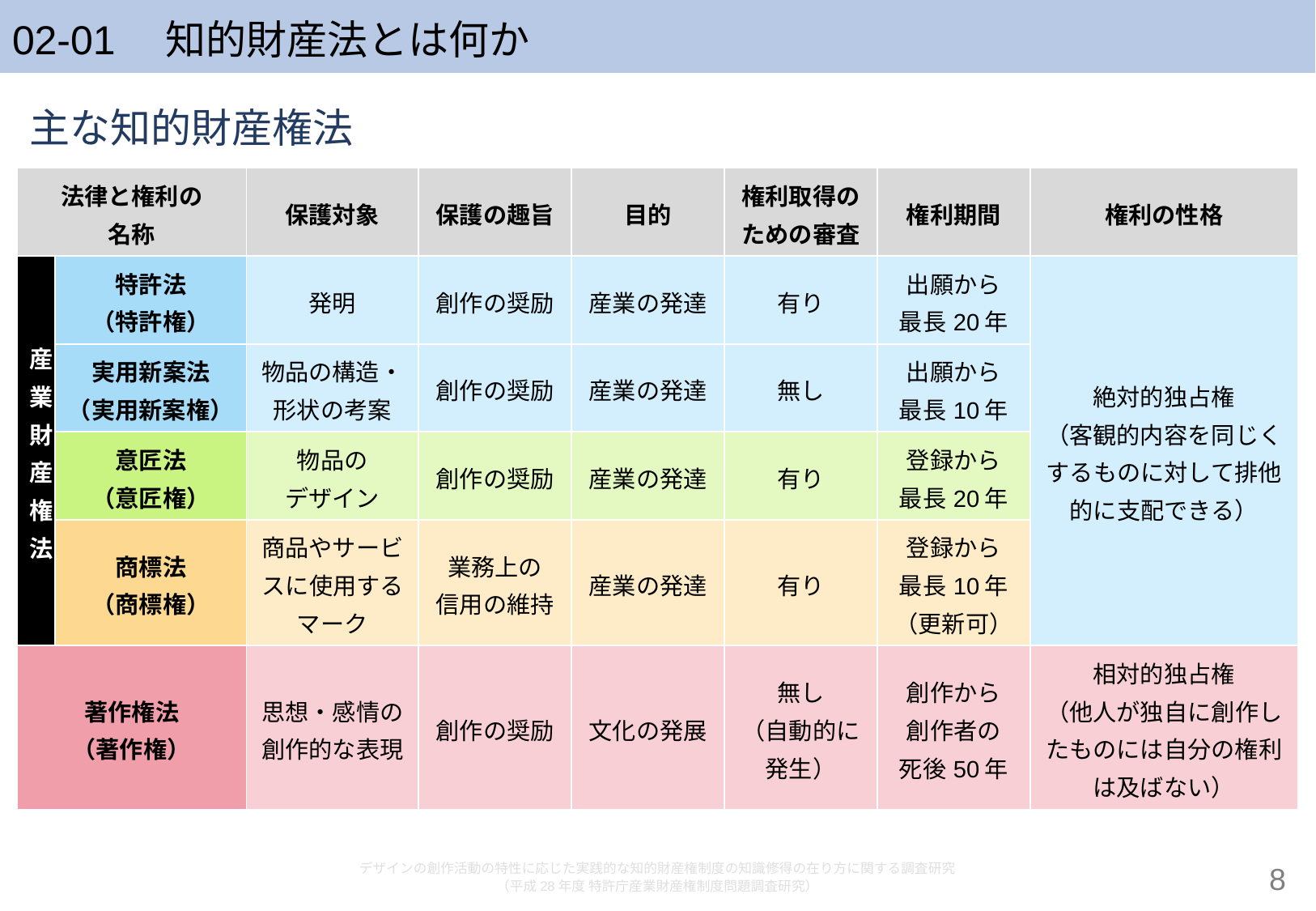

# 02-01　知的財産法とは何か
主な知的財産権法
| 法律と権利の 名称 |  | 保護対象 | 保護の趣旨 | 目的 | 権利取得のための審査 | 権利期間 | 権利の性格 |
| --- | --- | --- | --- | --- | --- | --- | --- |
| 産業財産権法 | 特許法 （特許権） | 発明 | 創作の奨励 | 産業の発達 | 有り | 出願から 最長20年 | 絶対的独占権 （客観的内容を同じくするものに対して排他的に支配できる） |
|  | 実用新案法 （実用新案権） | 物品の構造・形状の考案 | 創作の奨励 | 産業の発達 | 無し | 出願から 最長10年 |  |
|  | 意匠法 （意匠権） | 物品の デザイン | 創作の奨励 | 産業の発達 | 有り | 登録から 最長20年 |  |
|  | 商標法 （商標権） | 商品やサービスに使用するマーク | 業務上の 信用の維持 | 産業の発達 | 有り | 登録から 最長10年 （更新可） |  |
| 著作権法 （著作権） |  | 思想・感情の創作的な表現 | 創作の奨励 | 文化の発展 | 無し （自動的に発生） | 創作から 創作者の 死後50年 | 相対的独占権 （他人が独自に創作したものには自分の権利は及ばない） |
デザインの創作活動の特性に応じた実践的な知的財産権制度の知識修得の在り方に関する調査研究
（平成28年度 特許庁産業財産権制度問題調査研究）
8